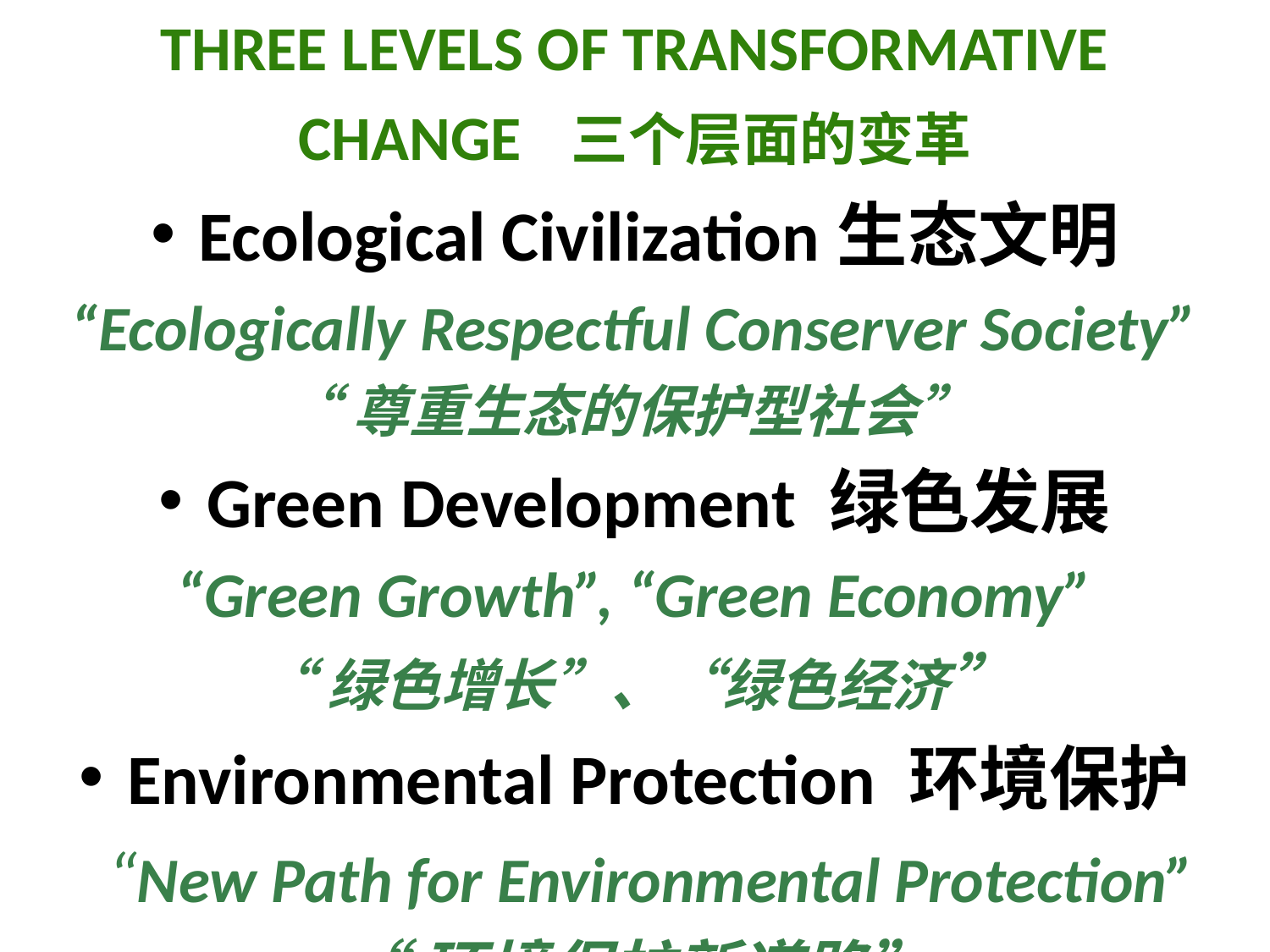

# THREE LEVELS OF TRANSFORMATIVE CHANGE  三个层面的变革
Ecological Civilization生态文明
“Ecologically Respectful Conserver Society”
“尊重生态的保护型社会”
Green Development 绿色发展
“Green Growth”, “Green Economy”
“绿色增长”、“绿色经济”
Environmental Protection 环境保护
   “New Path for Environmental Protection”
“环境保护新道路”